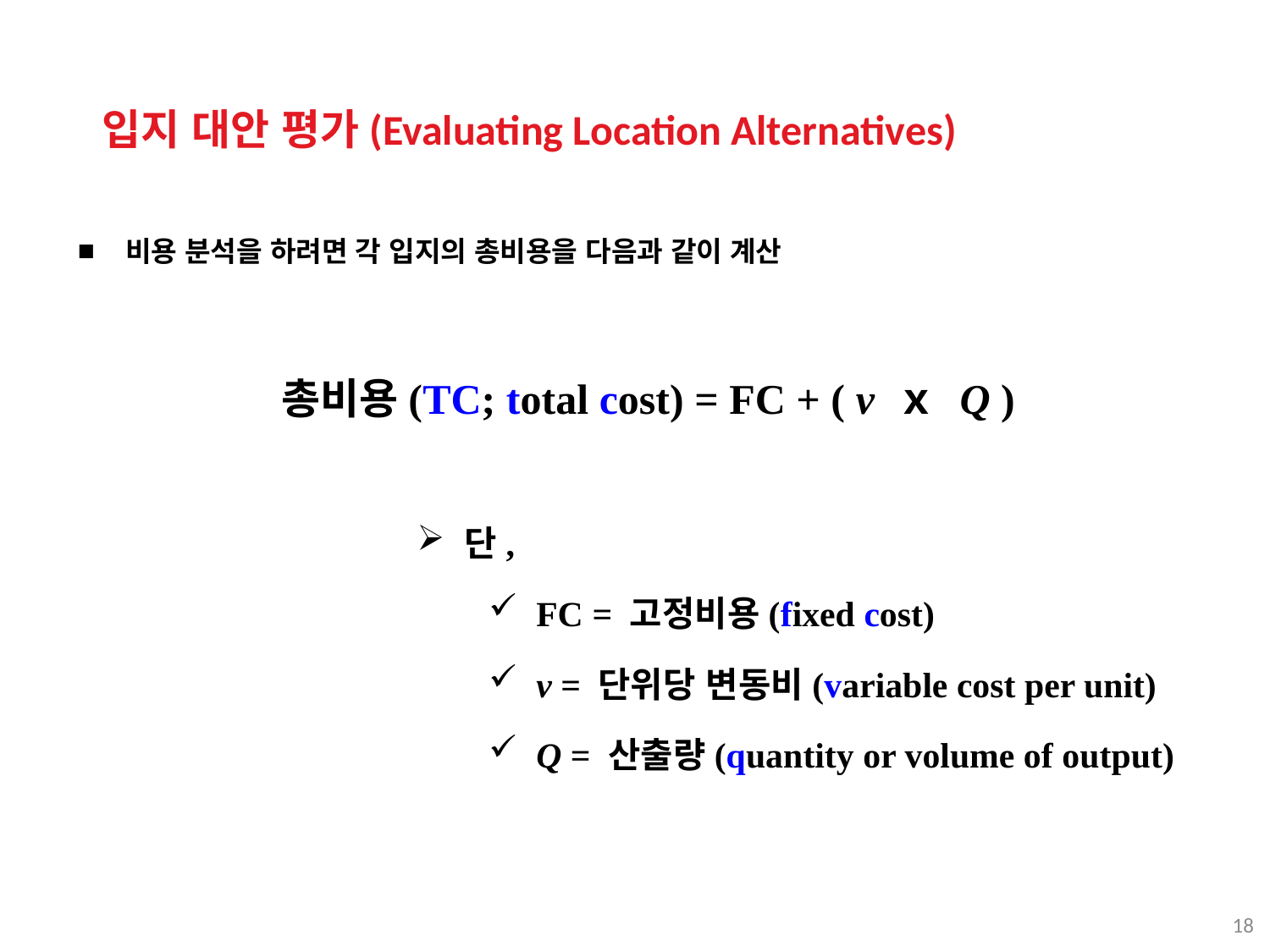

입지 대안 평가(Evaluating Location Alternatives)
비용 분석을 하려면 각 입지의 총비용을 다음과 같이 계산

총비용(TC; total cost) = FC + ( v ｘ Q )

단,
FC = 고정비용(fixed cost)
v = 단위당 변동비(variable cost per unit)
Q = 산출량(quantity or volume of output)

18